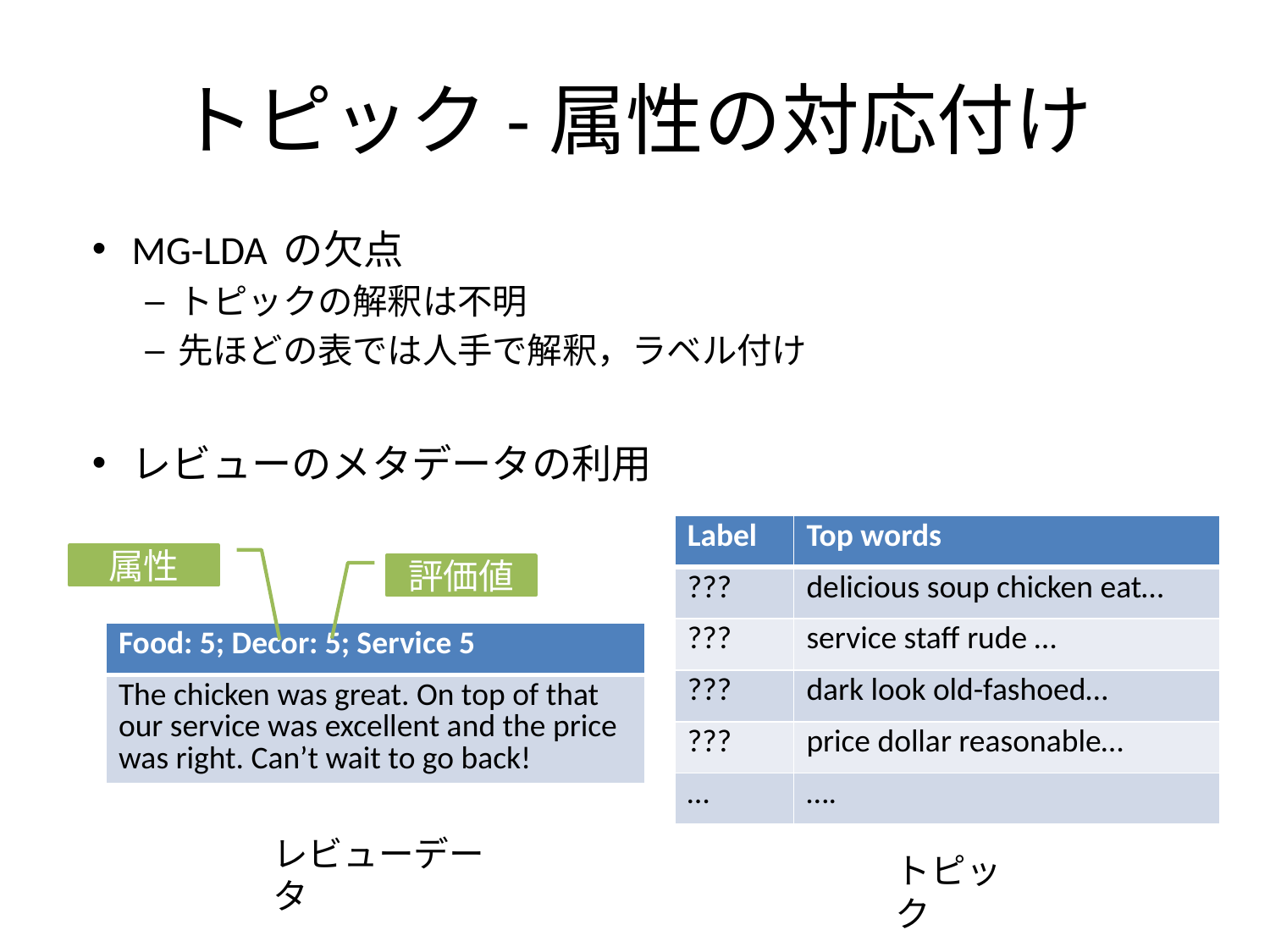

# トピック-属性の対応付け
MG-LDA の欠点
トピックの解釈は不明
先ほどの表では人手で解釈，ラベル付け

レビューのメタデータの利用
| Label | Top words |
| --- | --- |
| ??? | delicious soup chicken eat… |
| ??? | service staff rude … |
| ??? | dark look old-fashoed… |
| ??? | price dollar reasonable… |
| … | …. |
属性
評価値
| Food: 5; Decor: 5; Service 5 |
| --- |
| The chicken was great. On top of that our service was excellent and the price was right. Can’t wait to go back! |
レビューデータ
トピック